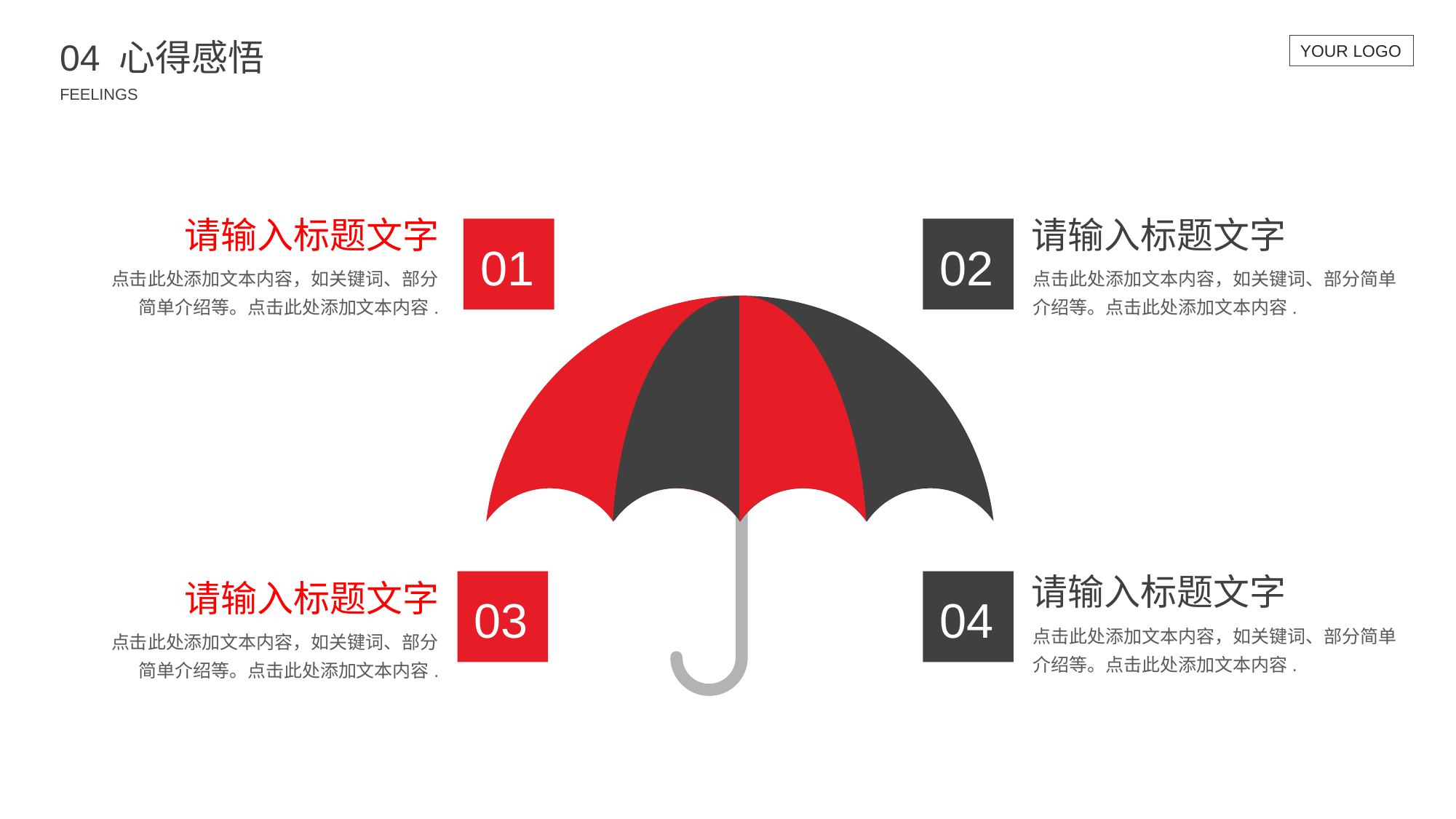

BY YUSHEN
04 心得感悟
FEELINGS
YOUR LOGO
请输入标题文字

01
点击此处添加文本内容，如关键词、部分简单介绍等。点击此处添加文本内容.
请输入标题文字

02
点击此处添加文本内容，如关键词、部分简单介绍等。点击此处添加文本内容.

请输入标题文字

04
点击此处添加文本内容，如关键词、部分简单介绍等。点击此处添加文本内容.
请输入标题文字

03
点击此处添加文本内容，如关键词、部分简单介绍等。点击此处添加文本内容.